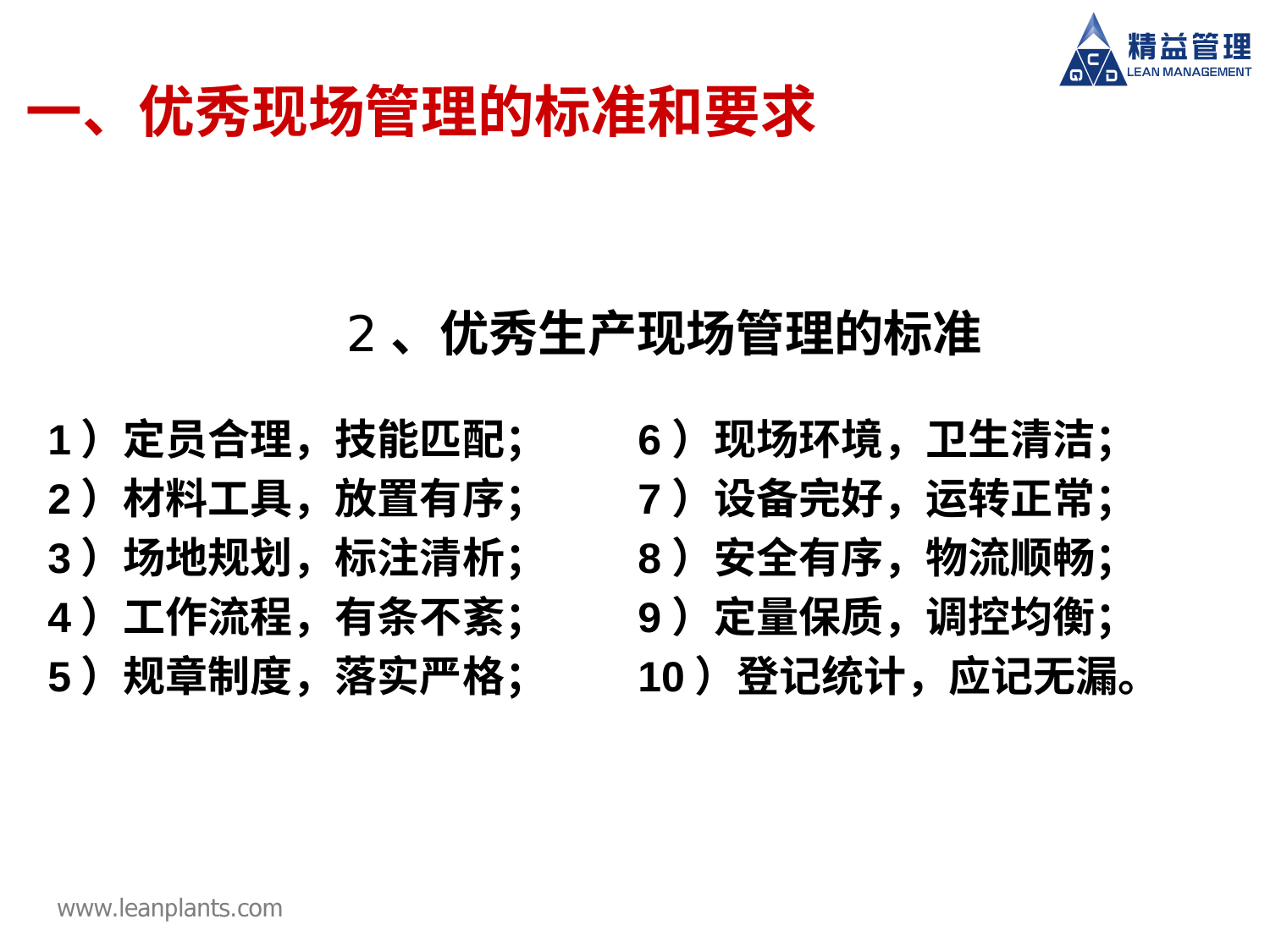

一、优秀现场管理的标准和要求
2、优秀生产现场管理的标准
1）定员合理，技能匹配；
2）材料工具，放置有序；
3）场地规划，标注清析；
4）工作流程，有条不紊；
5）规章制度，落实严格；

6）现场环境，卫生清洁；
7）设备完好，运转正常；
8）安全有序，物流顺畅；
9）定量保质，调控均衡；
10）登记统计，应记无漏。